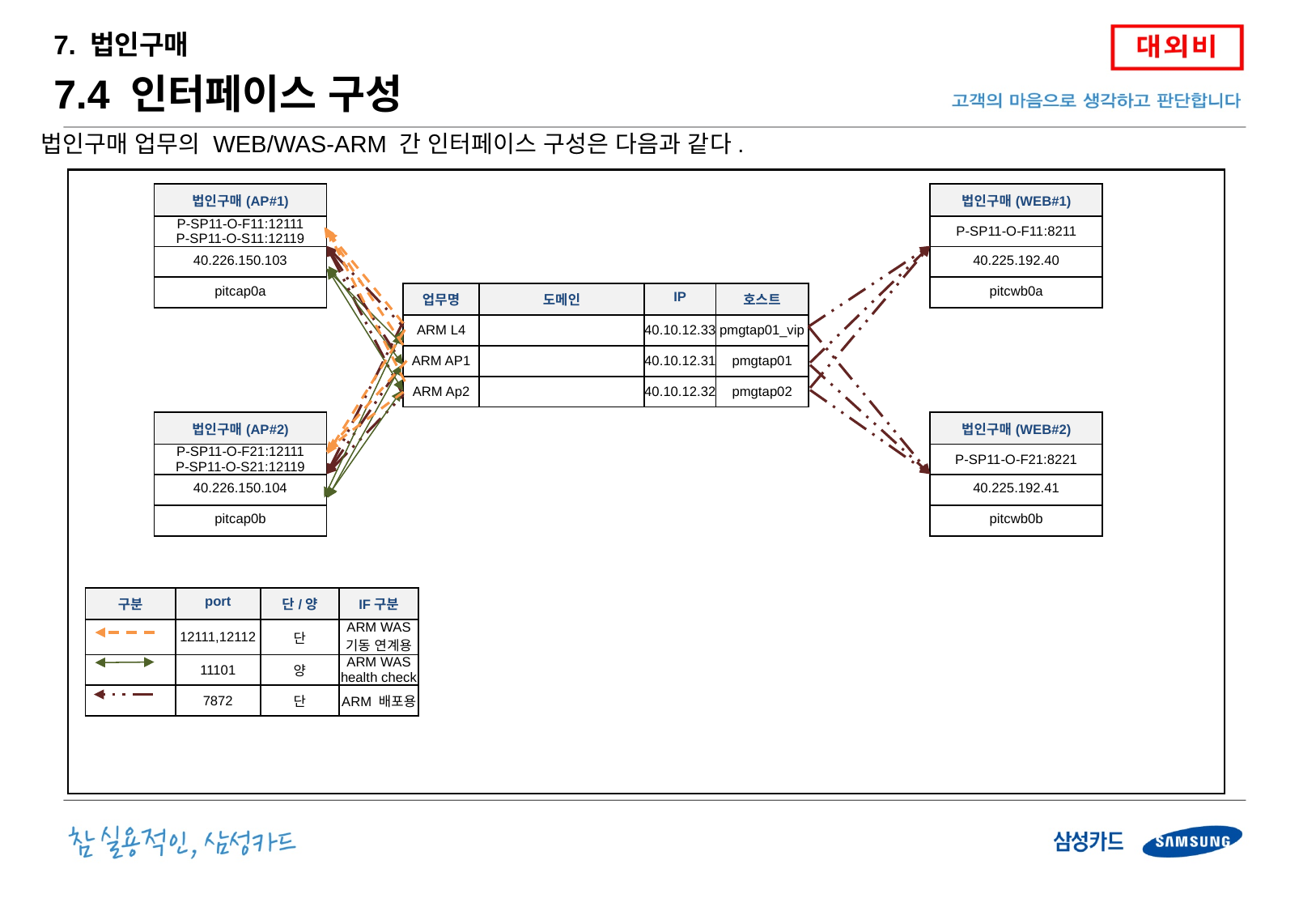

7. 법인구매
7.4 인터페이스 구성
법인구매 업무의 WEB/WAS-ARM 간 인터페이스 구성은 다음과 같다.

| 법인구매(AP#1) |
| --- |
| P-SP11-O-F11:12111 P-SP11-O-S11:12119 |
| 40.226.150.103 |
| pitcap0a |
| 법인구매(WEB#1) |
| --- |
| P-SP11-O-F11:8211 |
| 40.225.192.40 |
| pitcwb0a |
| 업무명 | 도메인 | IP | 호스트 |
| --- | --- | --- | --- |
| ARM L4 |  | 40.10.12.33 | pmgtap01\_vip |
| ARM AP1 |  | 40.10.12.31 | pmgtap01 |
| ARM Ap2 |  | 40.10.12.32 | pmgtap02 |
| 법인구매(AP#2) |
| --- |
| P-SP11-O-F21:12111 P-SP11-O-S21:12119 |
| 40.226.150.104 |
| pitcap0b |
| 법인구매(WEB#2) |
| --- |
| P-SP11-O-F21:8221 |
| 40.225.192.41 |
| pitcwb0b |
| 구분 | port | 단/양 | IF구분 |
| --- | --- | --- | --- |
|  | 12111,12112 | 단 | ARM WAS 기동 연계용 |
|  | 11101 | 양 | ARM WAS health check |
|  | 7872 | 단 | ARM 배포용 |